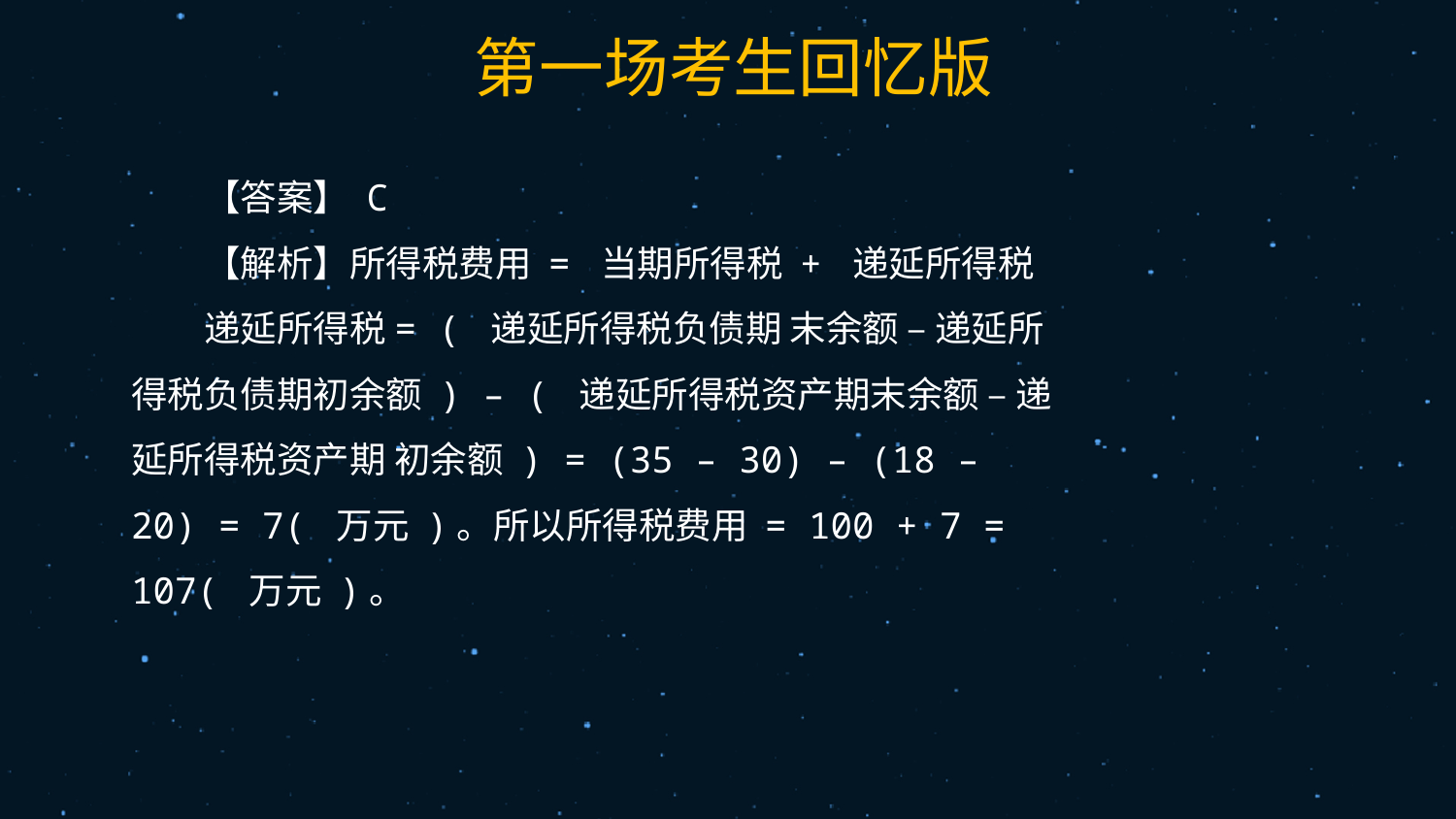

37
【答案】 C
【解析】所得税费用 = 当期所得税 + 递延所得税
递延所得税= ( 递延所得税负债期 末余额 – 递延所得税负债期初余额 ) – ( 递延所得税资产期末余额 – 递延所得税资产期 初余额 ) = (35 – 30) – (18 – 20) = 7( 万元 )。所以所得税费用 = 100 + 7 = 107( 万元 )。